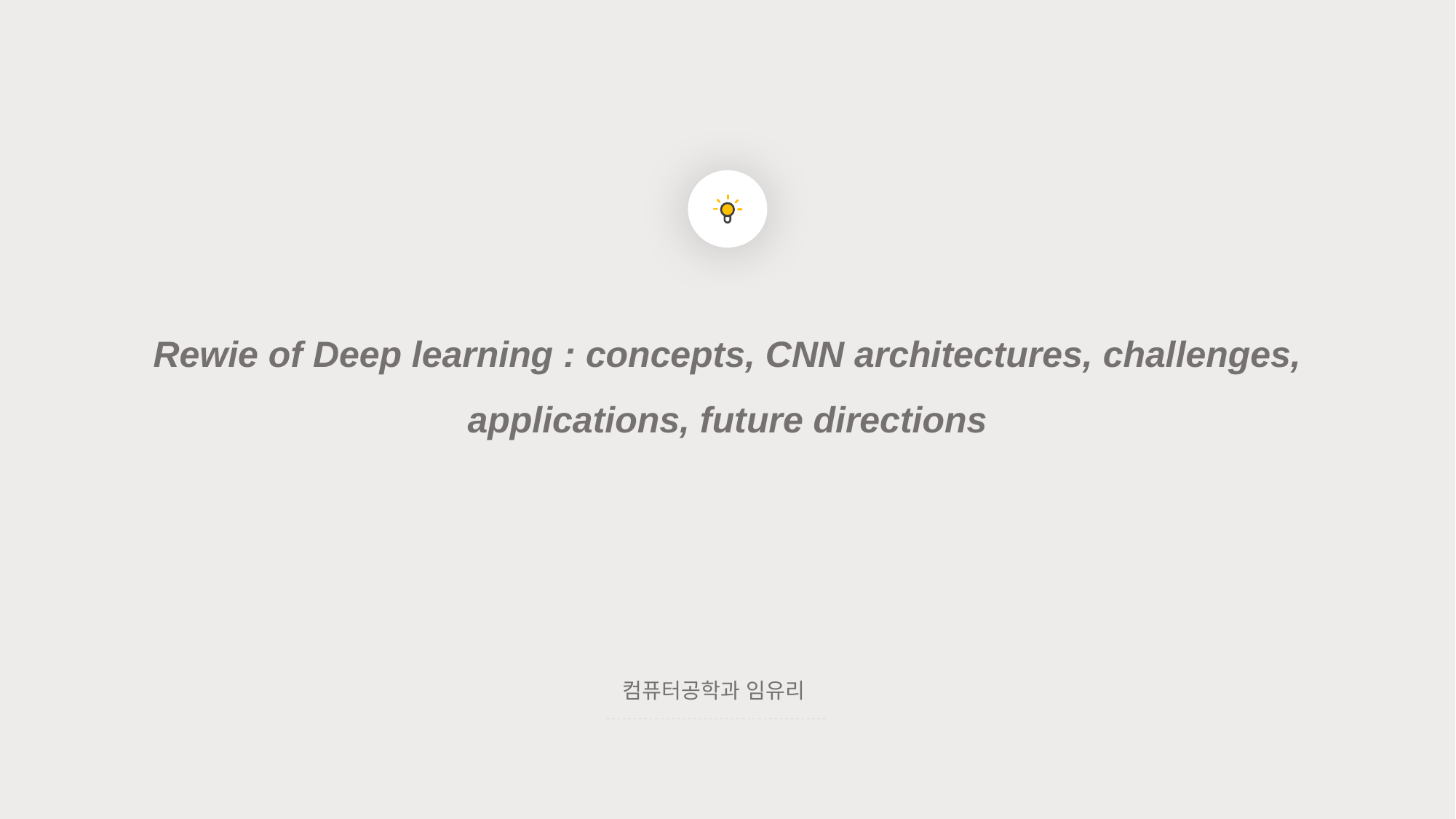

Rewie of Deep learning : concepts, CNN architectures, challenges, applications, future directions
컴퓨터공학과 임유리